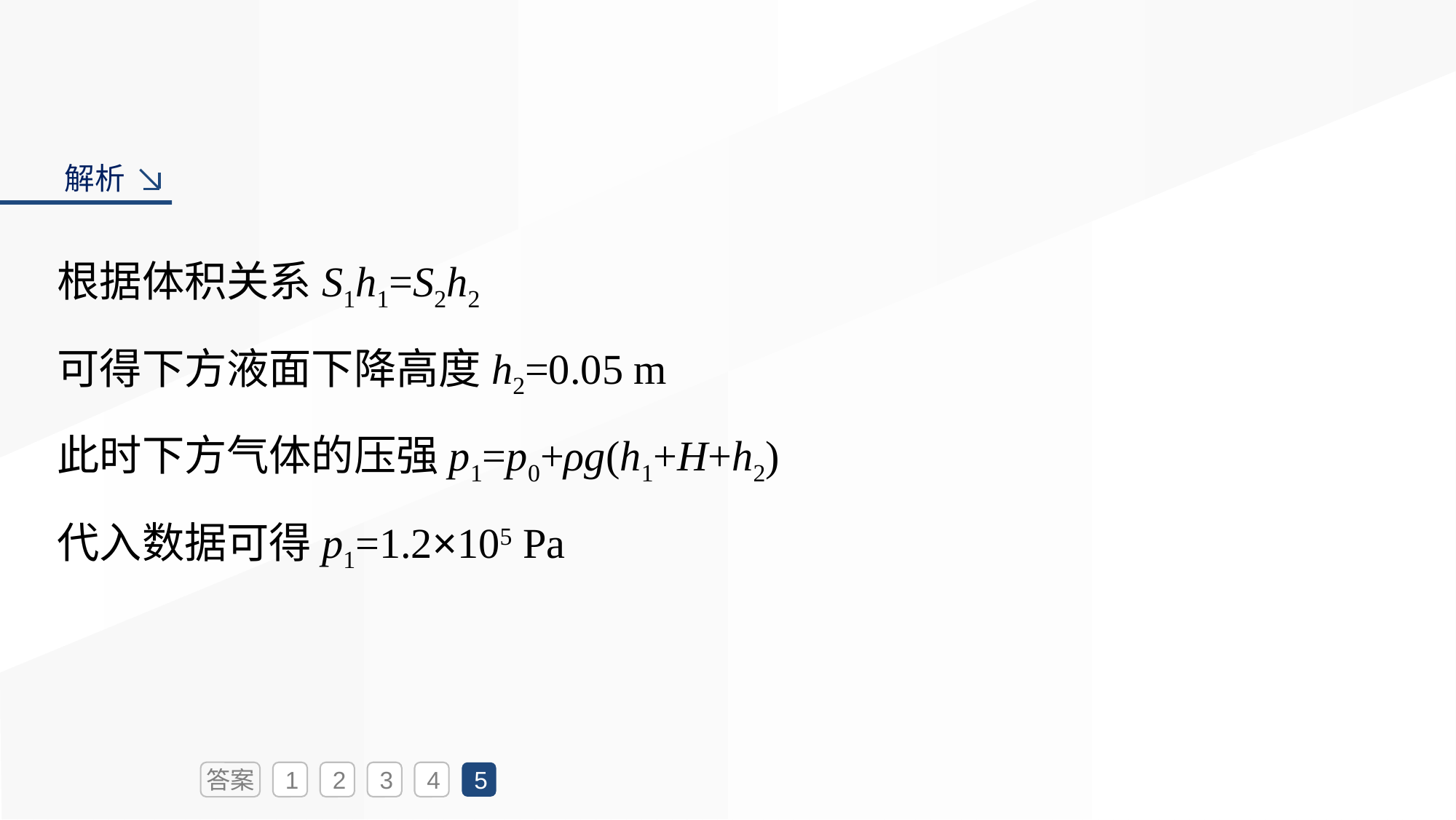

解析

根据体积关系S1h1=S2h2
可得下方液面下降高度h2=0.05 m
此时下方气体的压强p1=p0+ρg(h1+H+h2)
代入数据可得p1=1.2×105 Pa
答案
1
2
3
4
5